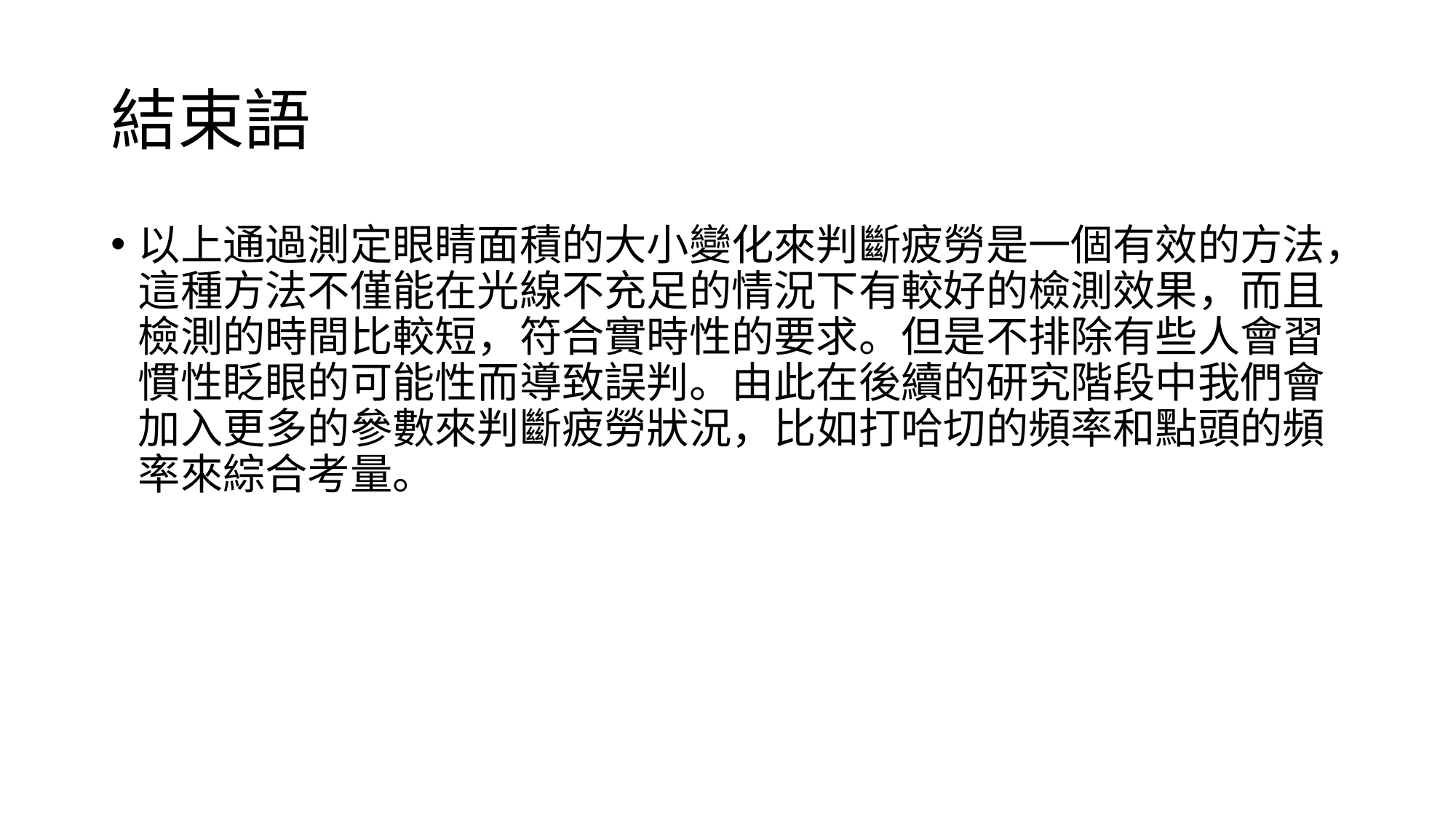

# 結束語
以上通過測定眼睛面積的大小變化來判斷疲勞是一個有效的方法，這種方法不僅能在光線不充足的情況下有較好的檢測效果，而且檢測的時間比較短，符合實時性的要求。但是不排除有些人會習慣性眨眼的可能性而導致誤判。由此在後續的研究階段中我們會加入更多的參數來判斷疲勞狀況，比如打哈切的頻率和點頭的頻率來綜合考量。